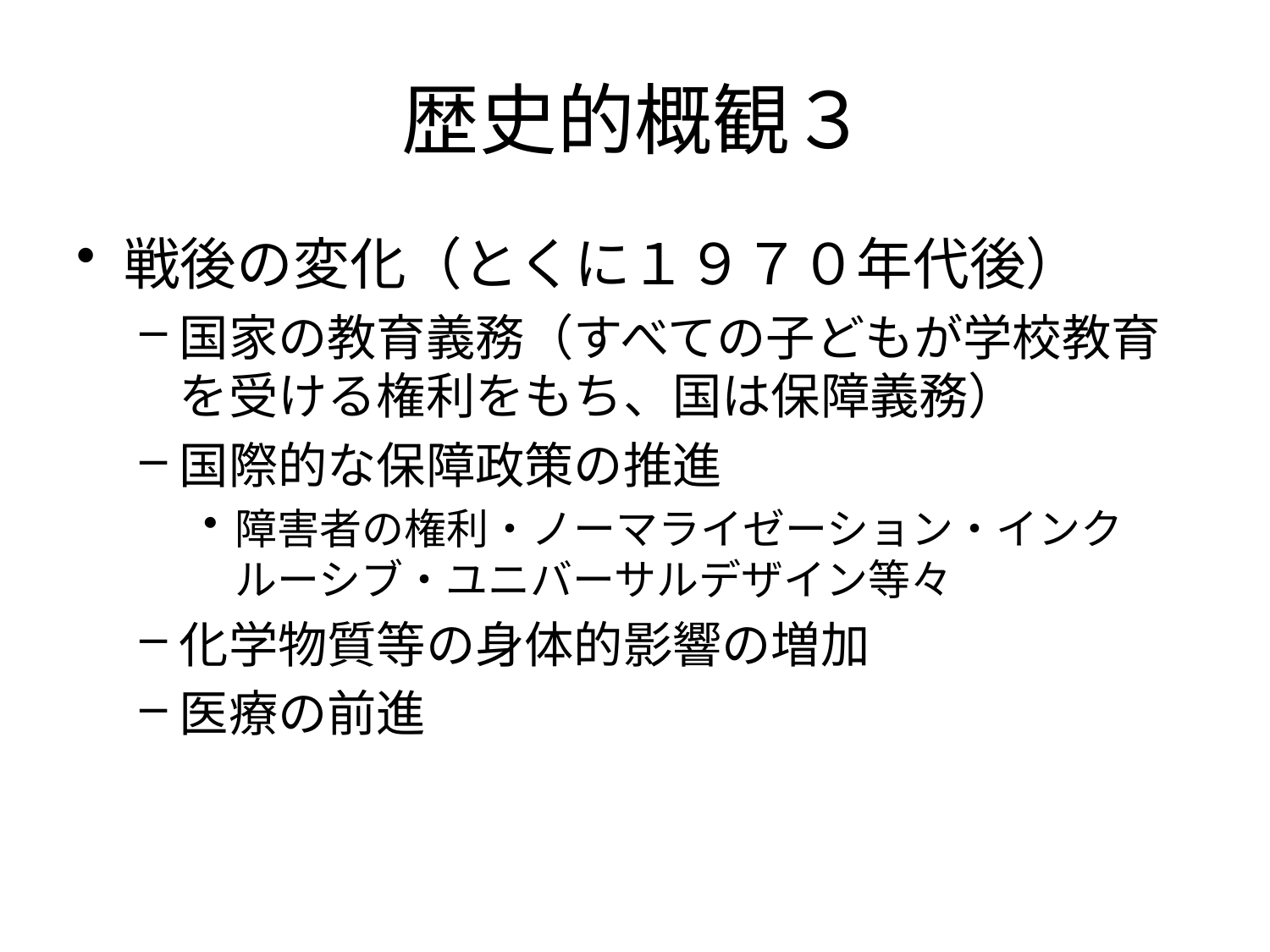

# 歴史的概観３
戦後の変化（とくに１９７０年代後）
国家の教育義務（すべての子どもが学校教育を受ける権利をもち、国は保障義務）
国際的な保障政策の推進
障害者の権利・ノーマライゼーション・インクルーシブ・ユニバーサルデザイン等々
化学物質等の身体的影響の増加
医療の前進